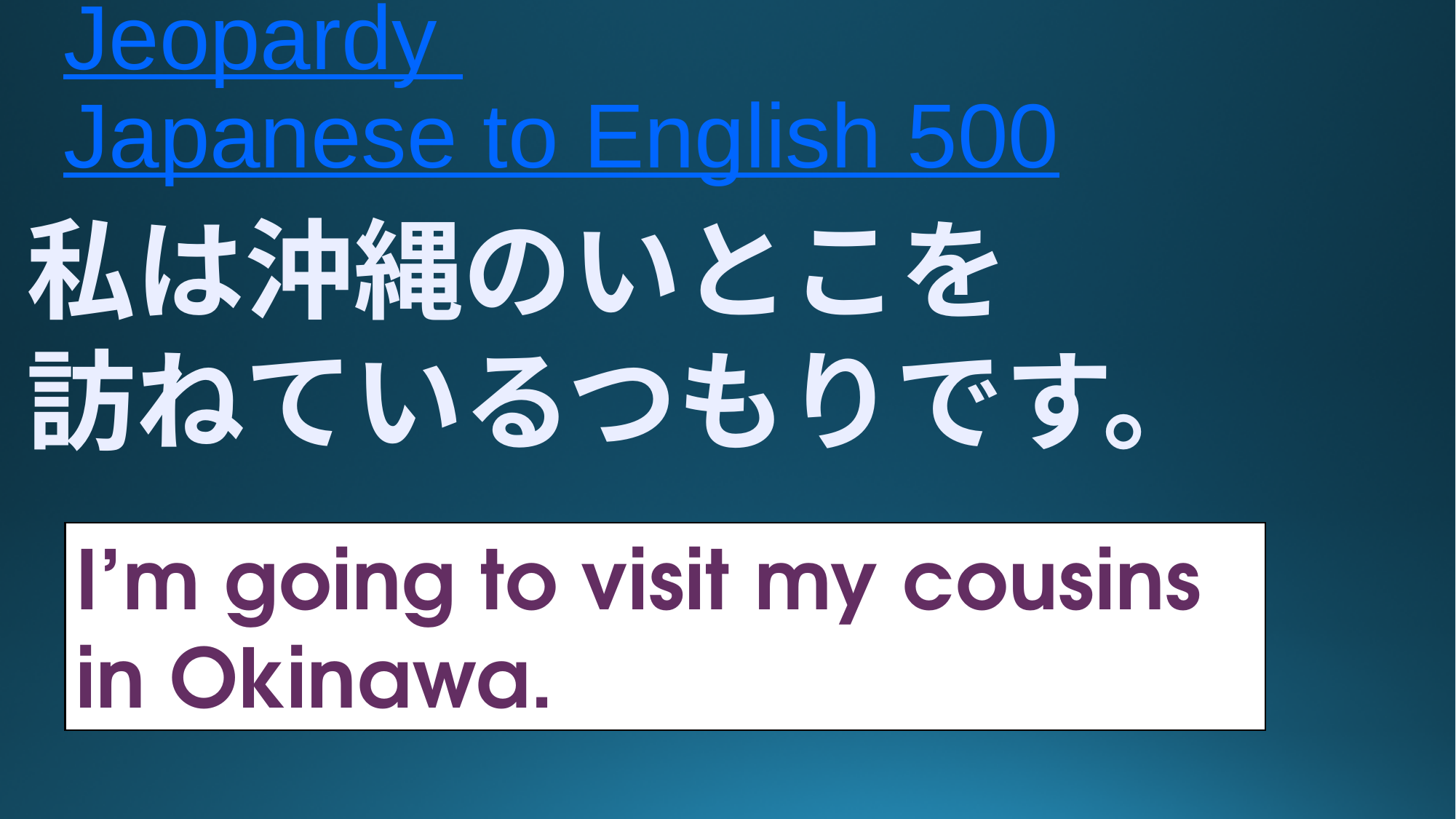

# Jeopardy Japanese to English 500
私は沖縄のいとこを
訪ねているつもりです。
I’m going to visit my cousins in Okinawa.